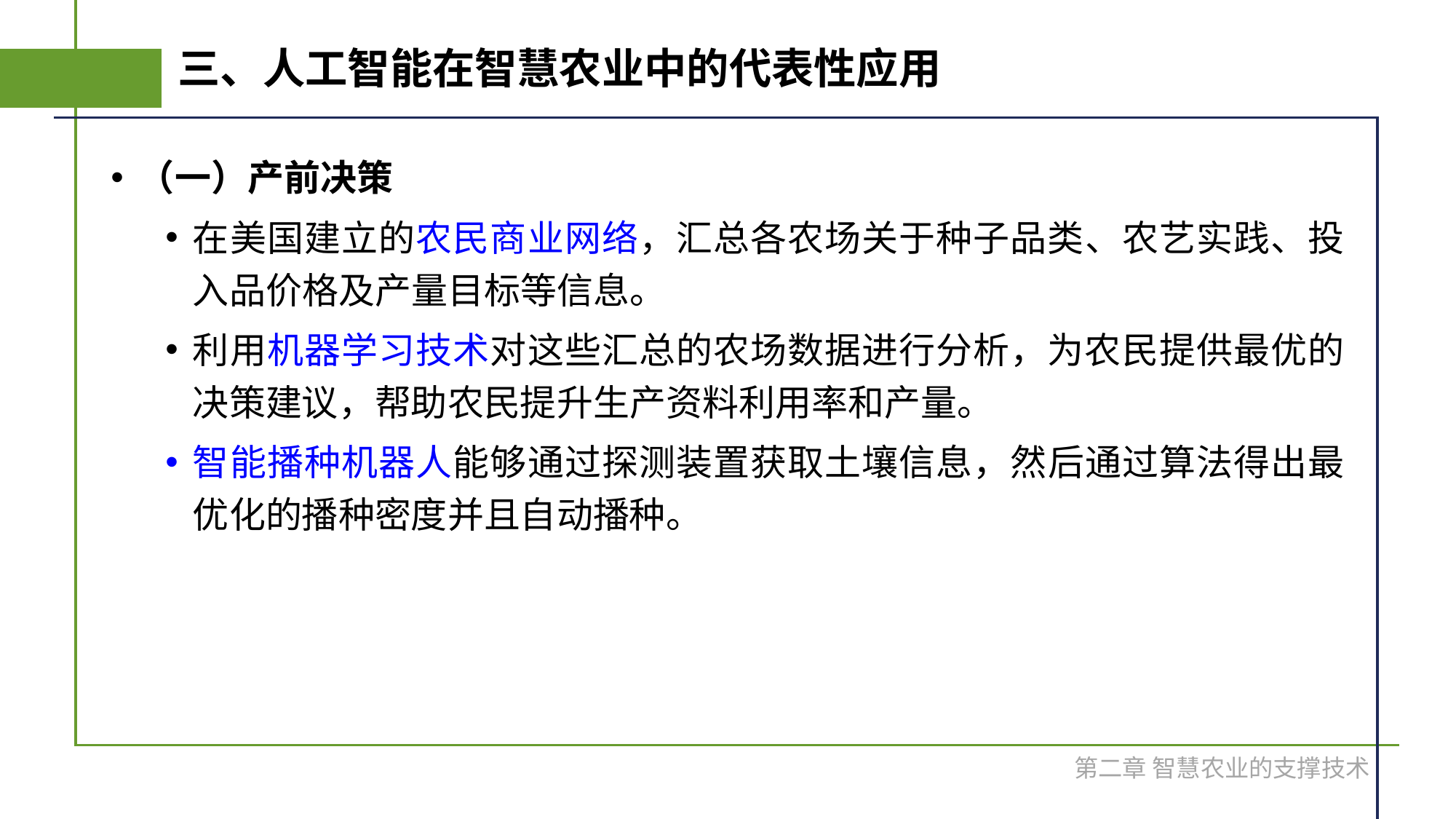

# 三、人工智能在智慧农业中的代表性应用
（一）产前决策
在美国建立的农民商业网络，汇总各农场关于种子品类、农艺实践、投入品价格及产量目标等信息。
利用机器学习技术对这些汇总的农场数据进行分析，为农民提供最优的决策建议，帮助农民提升生产资料利用率和产量。
智能播种机器人能够通过探测装置获取土壤信息，然后通过算法得出最优化的播种密度并且自动播种。
第二章 智慧农业的支撑技术